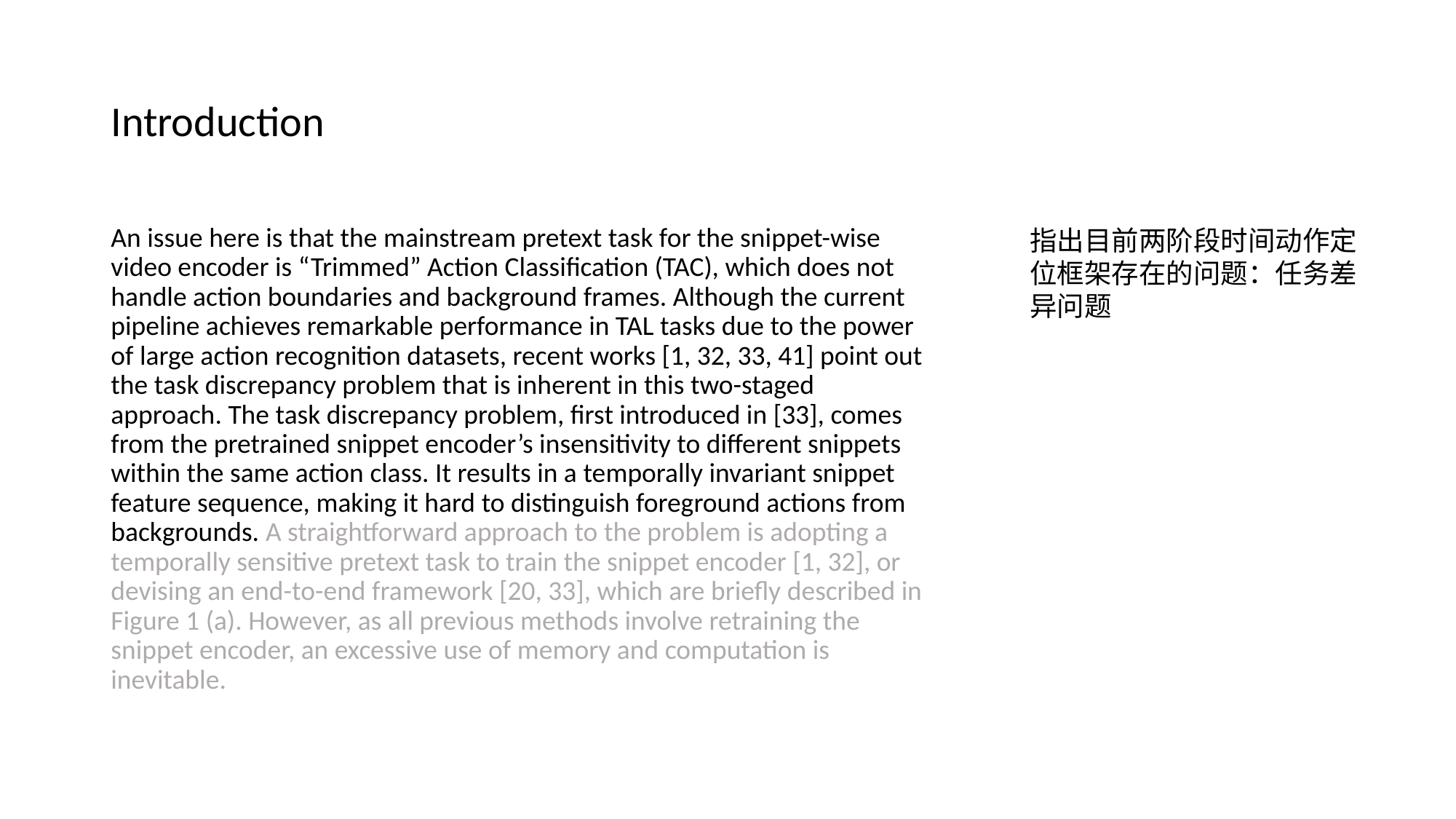

# Introduction
An issue here is that the mainstream pretext task for the snippet-wise video encoder is “Trimmed” Action Classification (TAC), which does not handle action boundaries and background frames. Although the current pipeline achieves remarkable performance in TAL tasks due to the power of large action recognition datasets, recent works [1, 32, 33, 41] point out the task discrepancy problem that is inherent in this two-staged approach. The task discrepancy problem, first introduced in [33], comes from the pretrained snippet encoder’s insensitivity to different snippets within the same action class. It results in a temporally invariant snippet feature sequence, making it hard to distinguish foreground actions from backgrounds. A straightforward approach to the problem is adopting a temporally sensitive pretext task to train the snippet encoder [1, 32], or devising an end-to-end framework [20, 33], which are briefly described in Figure 1 (a). However, as all previous methods involve retraining the snippet encoder, an excessive use of memory and computation is inevitable.
指出目前两阶段时间动作定位框架存在的问题：任务差异问题